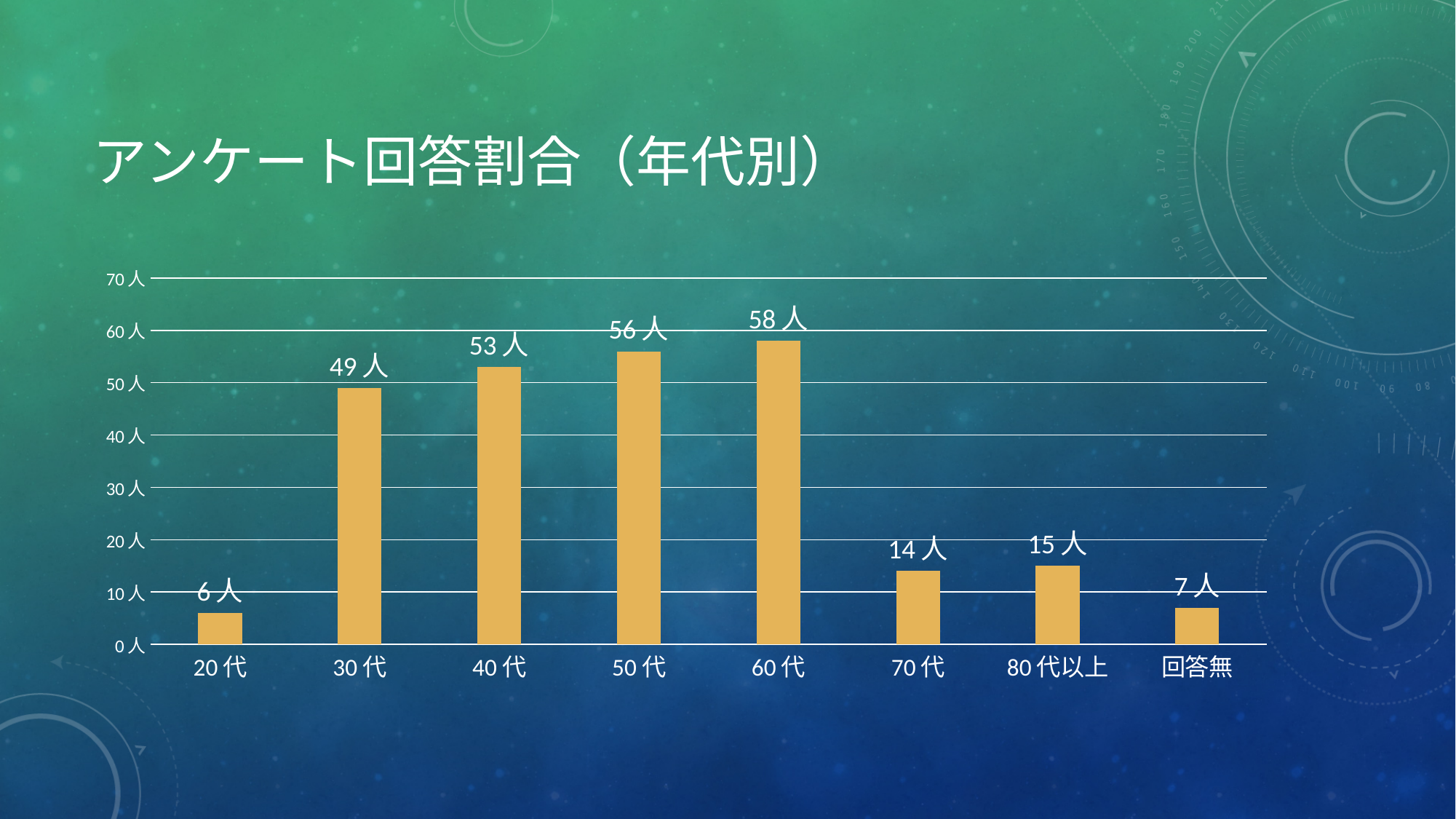

# アンケート回答割合（年代別）

### Chart

| Category |  |
|---|---|
| 20代 | 6.0 |
| 30代 | 49.0 |
| 40代 | 53.0 |
| 50代 | 56.0 |
| 60代 | 58.0 |
| 70代 | 14.0 |
| 80代以上 | 15.0 |
| 回答無 | 7.0 |